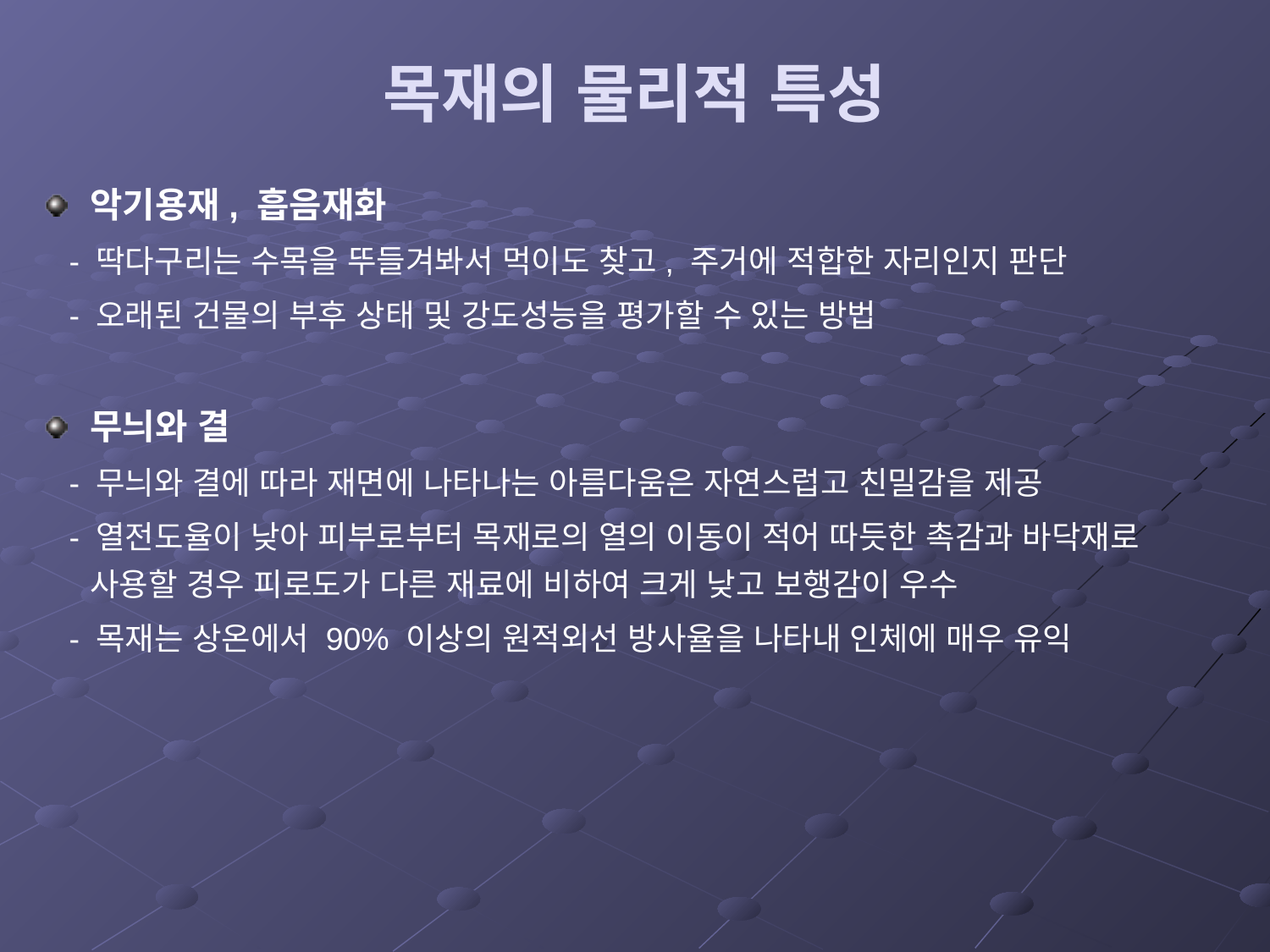

# 목재의 물리적 특성
악기용재, 흡음재화
   - 딱다구리는 수목을 뚜들겨봐서 먹이도 찾고, 주거에 적합한 자리인지 판단
   - 오래된 건물의 부후 상태 및 강도성능을 평가할 수 있는 방법

무늬와 결
   - 무늬와 결에 따라 재면에 나타나는 아름다움은 자연스럽고 친밀감을 제공
   - 열전도율이 낮아 피부로부터 목재로의 열의 이동이 적어 따듯한 촉감과 바닥재로 사용할 경우 피로도가 다른 재료에 비하여 크게 낮고 보행감이 우수
   - 목재는 상온에서 90% 이상의 원적외선 방사율을 나타내 인체에 매우 유익